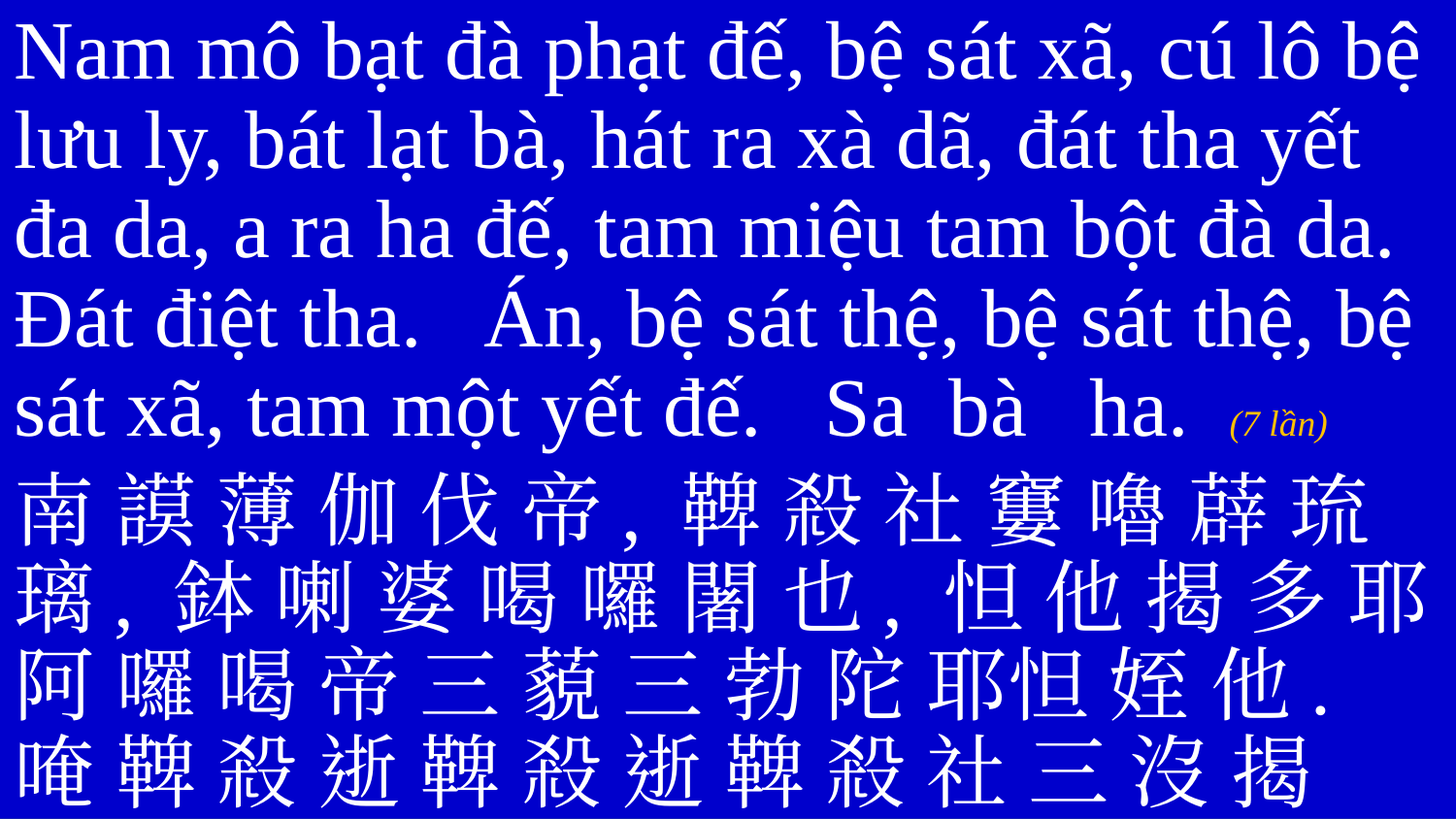

Nam mô bạt đà phạt đế, bệ sát xã, cú lô bệ lưu ly, bát lạt bà, hát ra xà dã, đát tha yết đa da, a ra ha đế, tam miệu tam bột đà da. Đát điệt tha.   Án, bệ sát thệ, bệ sát thệ, bệ sát xã, tam một yết đế.   Sa  bà   ha.     (7 lần)
南 謨 薄 伽 伐 帝, 鞞 殺 社 窶 嚕 薜 琉 璃, 鉢 喇 婆 喝 囉 闍 也, 怛 他 揭 多 耶 阿 囉 喝 帝 三 藐 三 勃 陀 耶怛 姪 他. 唵 鞞 殺 逝 鞞 殺 逝 鞞 殺 社 三 沒 揭 帝. 莎 婆 訶.